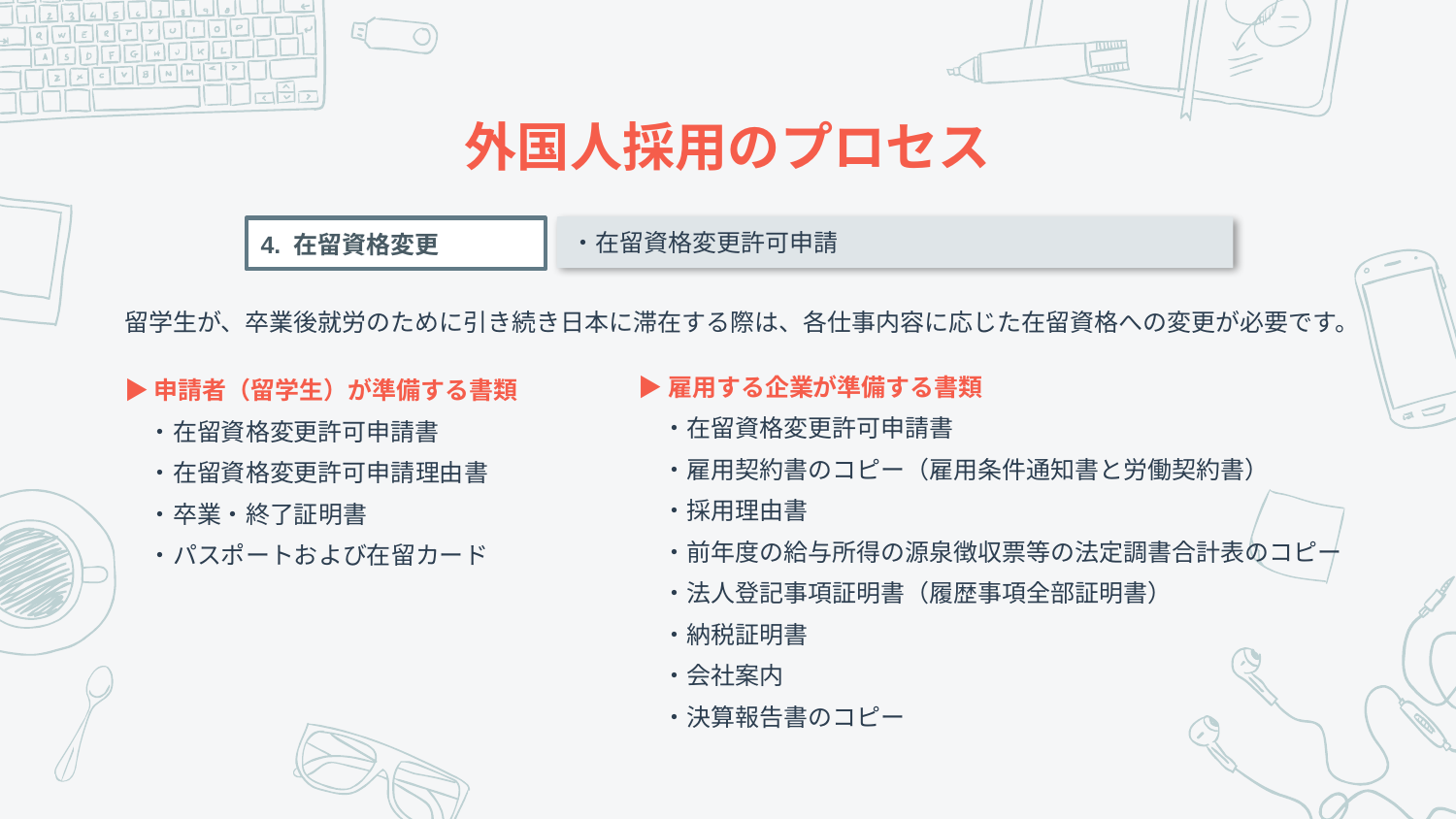

# 外国人採用のプロセス
・在留資格変更許可申請
4. 在留資格変更
留学生が、卒業後就労のために引き続き日本に滞在する際は、各仕事内容に応じた在留資格への変更が必要です。
▶雇用する企業が準備する書類
　・在留資格変更許可申請書
　・雇用契約書のコピー（雇用条件通知書と労働契約書）
　・採用理由書
　・前年度の給与所得の源泉徴収票等の法定調書合計表のコピー
　・法人登記事項証明書（履歴事項全部証明書）
　・納税証明書
　・会社案内
　・決算報告書のコピー
▶申請者（留学生）が準備する書類
　・在留資格変更許可申請書
　・在留資格変更許可申請理由書
　・卒業・終了証明書
　・パスポートおよび在留カード